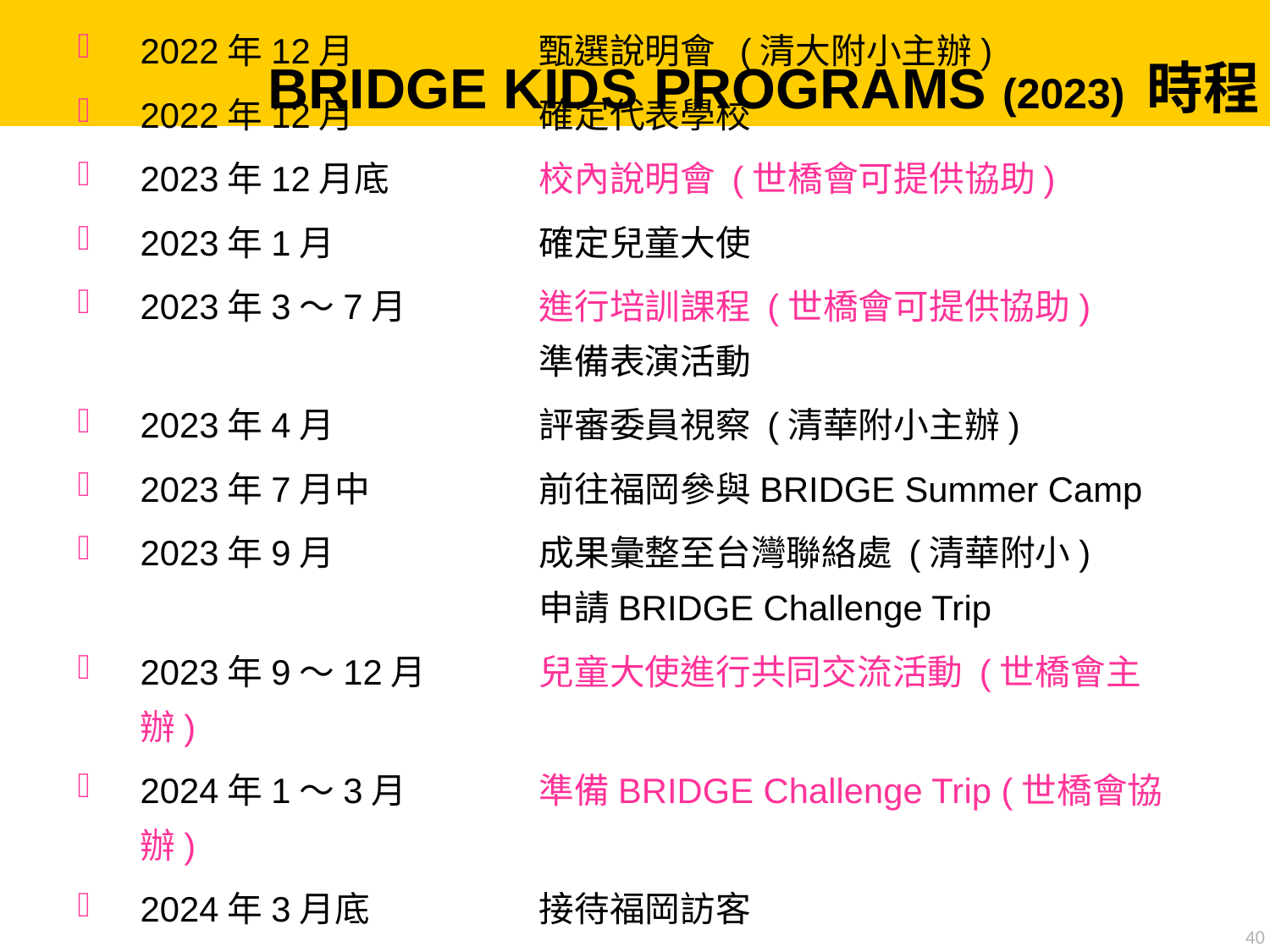

# BRIDGE KIDS PROGRAMS (2023) 時程
2022年12月	甄選說明會  (清大附小主辦)
2022年12月	確定代表學校
2023年12月底	校內說明會 (世橋會可提供協助)
2023年1月	確定兒童大使
2023年3～7月	進行培訓課程 (世橋會可提供協助)
	準備表演活動
2023年4月	評審委員視察 (清華附小主辦)
2023年7月中	前往福岡參與BRIDGE Summer Camp
2023年9月	成果彙整至台灣聯絡處 (清華附小)
	申請BRIDGE Challenge Trip
2023年9～12月	兒童大使進行共同交流活動 (世橋會主辦)
2024年1～3月	準備BRIDGE Challenge Trip (世橋會協辦)
2024年3月底	接待福岡訪客
40